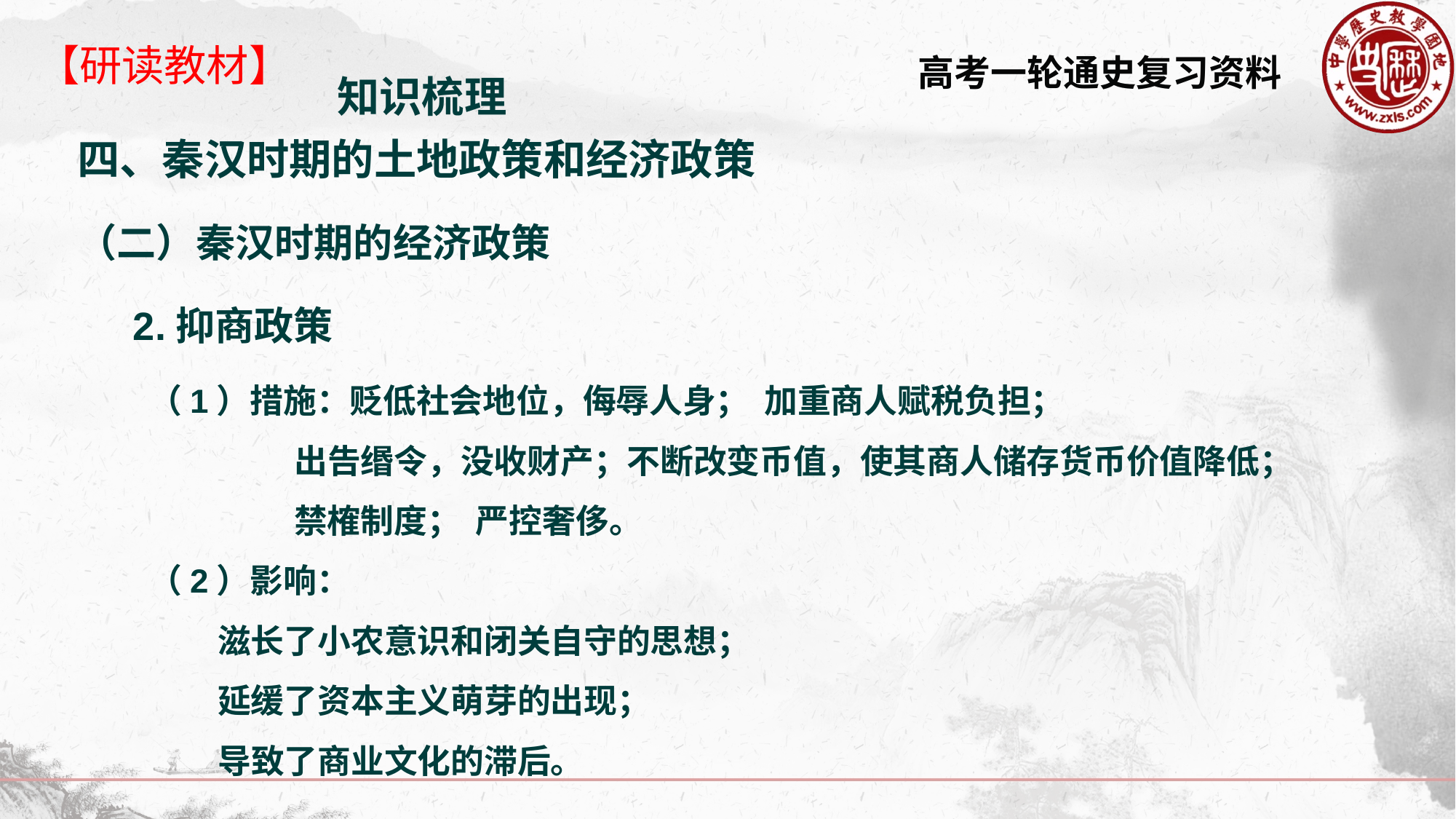

【研读教材】
知识梳理
四、秦汉时期的土地政策和经济政策
（二）秦汉时期的经济政策
2.抑商政策
（1）措施：贬低社会地位，侮辱人身；  加重商人赋税负担；
                  出告缗令，没收财产；不断改变币值，使其商人储存货币价值降低；
                  禁榷制度；  严控奢侈。
（2）影响：
        滋长了小农意识和闭关自守的思想；
        延缓了资本主义萌芽的出现；
        导致了商业文化的滞后。